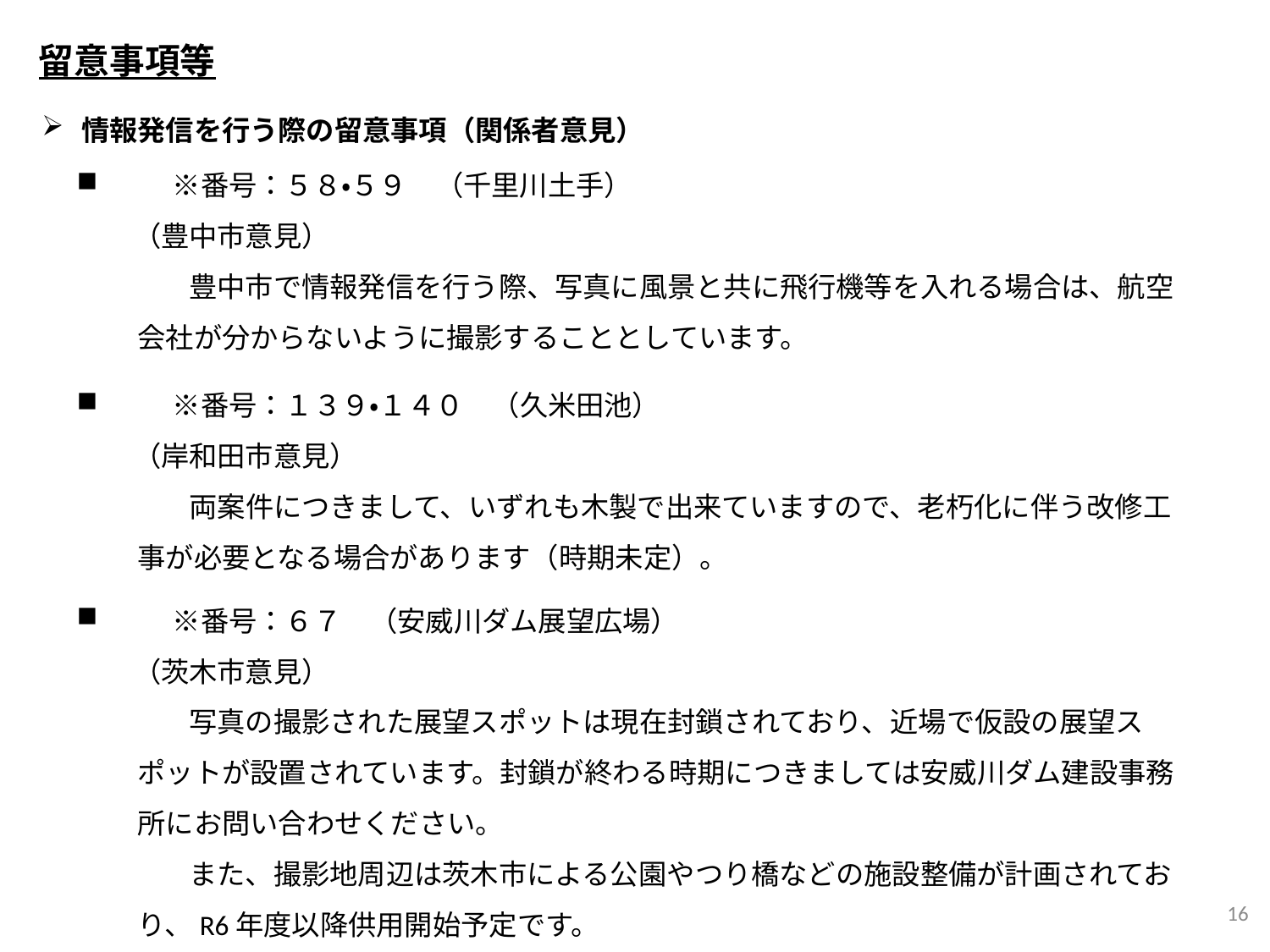

留意事項等
情報発信を行う際の留意事項（関係者意見）
　　※番号：５８・５９　（千里川土手）
　　（豊中市意見）
　　　　豊中市で情報発信を行う際、写真に風景と共に飛行機等を入れる場合は、航空会社が分からないように撮影することとしています。
　　※番号：１３９・１４０　（久米田池）
　　（岸和田市意見）
　　　　両案件につきまして、いずれも木製で出来ていますので、老朽化に伴う改修工事が必要となる場合があります（時期未定）。
　　※番号：６７　（安威川ダム展望広場）
　　（茨木市意見）
　　　　写真の撮影された展望スポットは現在封鎖されており、近場で仮設の展望スポットが設置されています。封鎖が終わる時期につきましては安威川ダム建設事務所にお問い合わせください。
　　　　また、撮影地周辺は茨木市による公園やつり橋などの施設整備が計画されており、R6年度以降供用開始予定です。
16